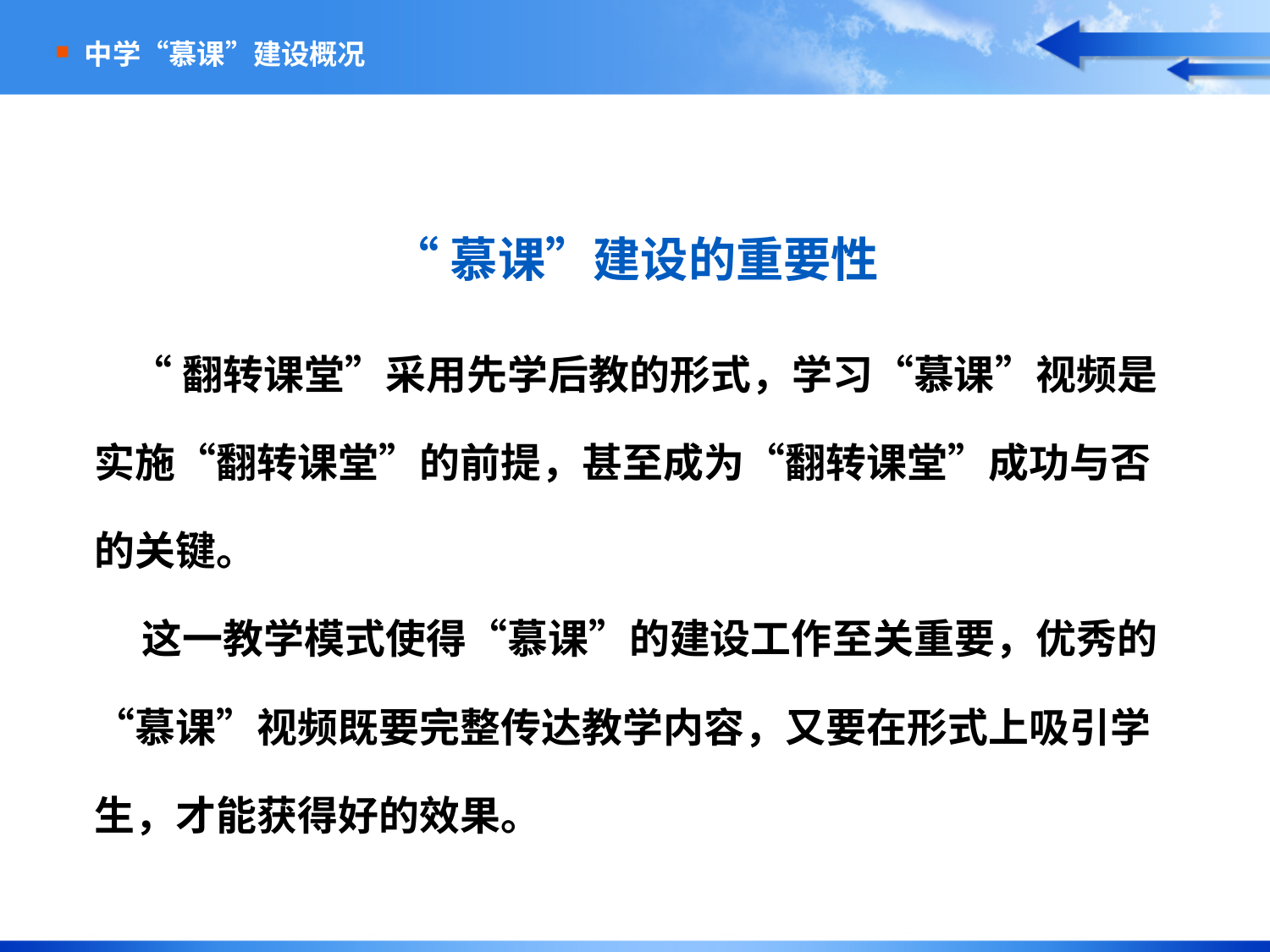

中学“慕课”建设概况
“慕课”建设的重要性
    “翻转课堂”采用先学后教的形式，学习“慕课”视频是实施“翻转课堂”的前提，甚至成为“翻转课堂”成功与否的关键。
    这一教学模式使得“慕课”的建设工作至关重要，优秀的“慕课”视频既要完整传达教学内容，又要在形式上吸引学生，才能获得好的效果。